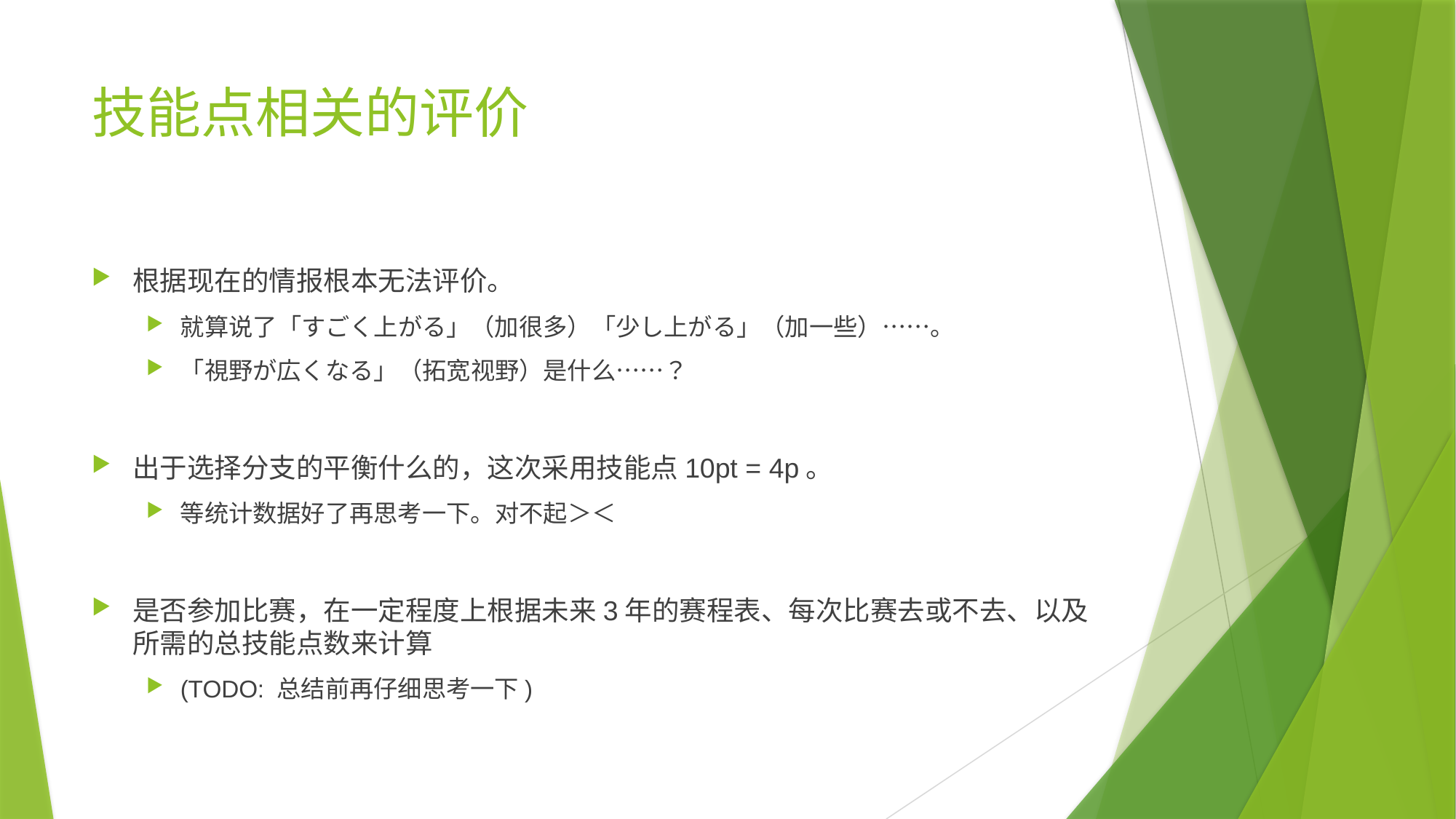

# 技能点相关的评价
根据现在的情报根本无法评价。
就算说了「すごく上がる」（加很多）「少し上がる」（加一些）……。
「視野が広くなる」（拓宽视野）是什么……？

出于选择分支的平衡什么的，这次采用技能点10pt = 4p。
等统计数据好了再思考一下。对不起＞＜

是否参加比赛，在一定程度上根据未来3年的赛程表、每次比赛去或不去、以及所需的总技能点数来计算
(TODO: 总结前再仔细思考一下)